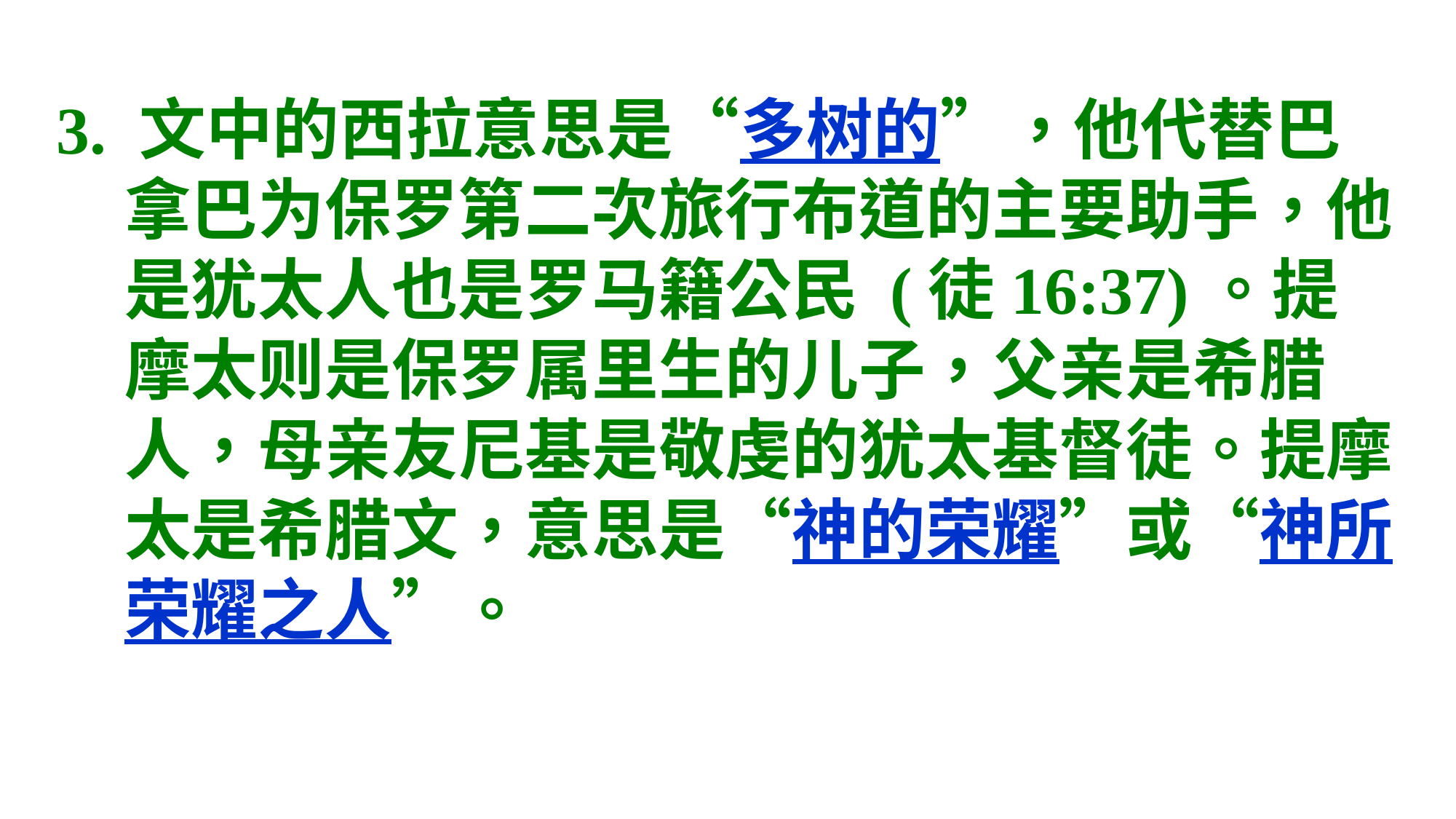

3. 文中的西拉意思是“多树的”，他代替巴拿巴为保罗第二次旅行布道的主要助手，他是犹太人也是罗马籍公民 (徒16:37)。提摩太则是保罗属里生的儿子，父亲是希腊人，母亲友尼基是敬虔的犹太基督徒。提摩太是希腊文，意思是“神的荣耀”或“神所荣耀之人”。